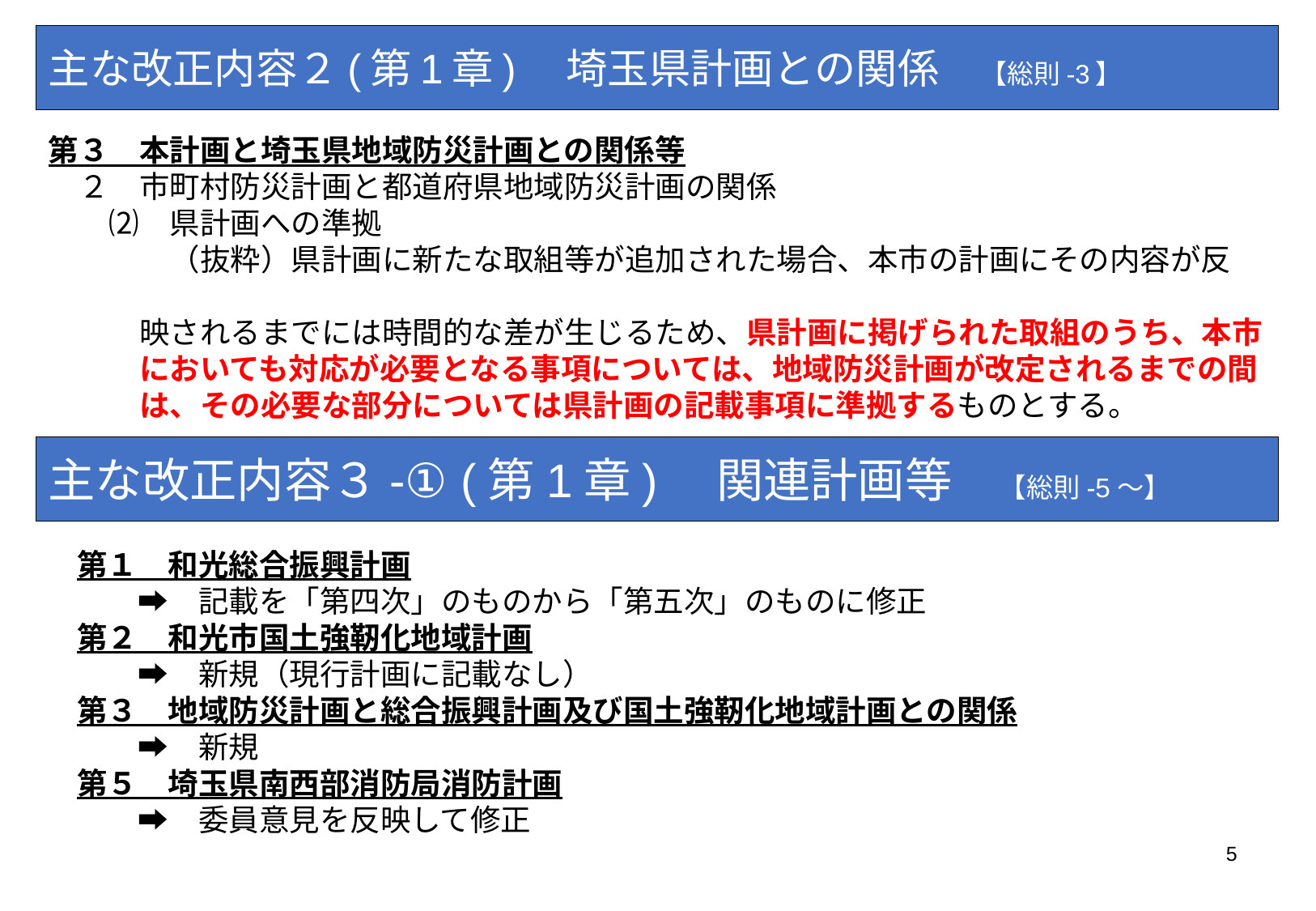

# 主な改正内容２(第1章)　埼玉県計画との関係　【総則-3】
第３　本計画と埼玉県地域防災計画との関係等
　２　市町村防災計画と都道府県地域防災計画の関係
　　⑵　県計画への準拠
　　　　（抜粋）県計画に新たな取組等が追加された場合、本市の計画にその内容が反
　　　映されるまでには時間的な差が生じるため、県計画に掲げられた取組のうち、本市
　　　においても対応が必要となる事項については、地域防災計画が改定されるまでの間
　　　は、その必要な部分については県計画の記載事項に準拠するものとする。
主な改正内容３-① (第1章)　関連計画等　【総則-5～】
　第１　和光総合振興計画
　　　➡　記載を「第四次」のものから「第五次」のものに修正
　第２　和光市国土強靭化地域計画
　　　➡　新規（現行計画に記載なし）
　第３　地域防災計画と総合振興計画及び国土強靭化地域計画との関係
　　　➡　新規
　第５　埼玉県南西部消防局消防計画
　　　➡　委員意見を反映して修正
5